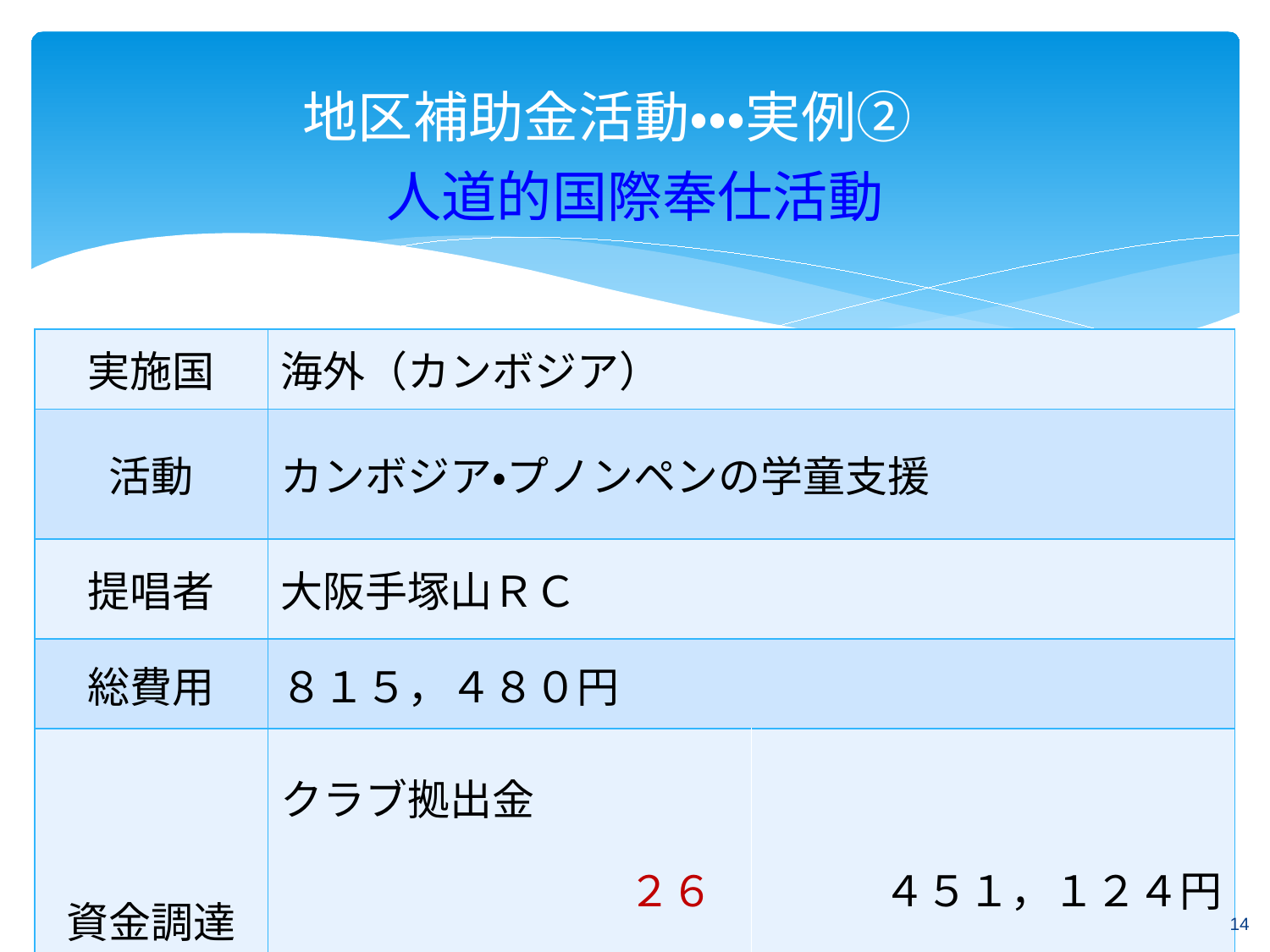

# 地区補助金活動・・・実例②　 人道的国際奉仕活動
| 実施国 | 海外（カンボジア） |  |
| --- | --- | --- |
| 活動 | カンボジア・プノンペンの学童支援 |  |
| 提唱者 | 大阪手塚山ＲＣ |  |
| 総費用 | ８１５，４８０円 |  |
| 資金調達 | クラブ拠出金　　　　　　　　　　　 　２６６０地区補助金（ＤＧ） | ４５１，１２４円 ３６４，３５６円 |
14